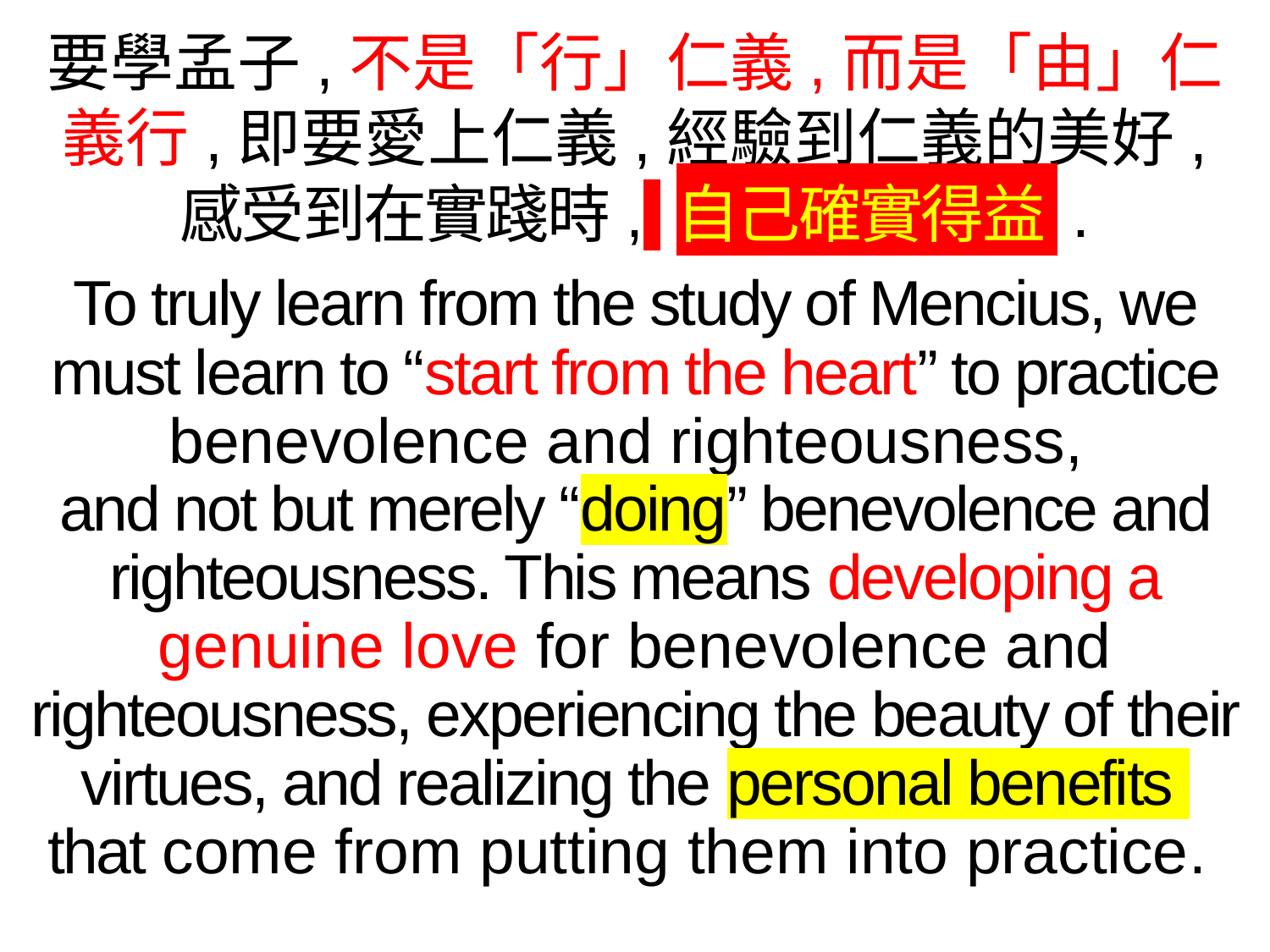

要學孟子,不是「行」仁義,而是「由」仁義行,即要愛上仁義,經驗到仁義的美好,
感受到在實踐時, 自己確實得益 .
To truly learn from the study of Mencius, we must learn to “start from the heart” to practice benevolence and righteousness,
and not but merely “doing” benevolence and righteousness. This means developing a genuine love for benevolence and righteousness, experiencing the beauty of their virtues, and realizing the personal benefits
that come from putting them into practice.